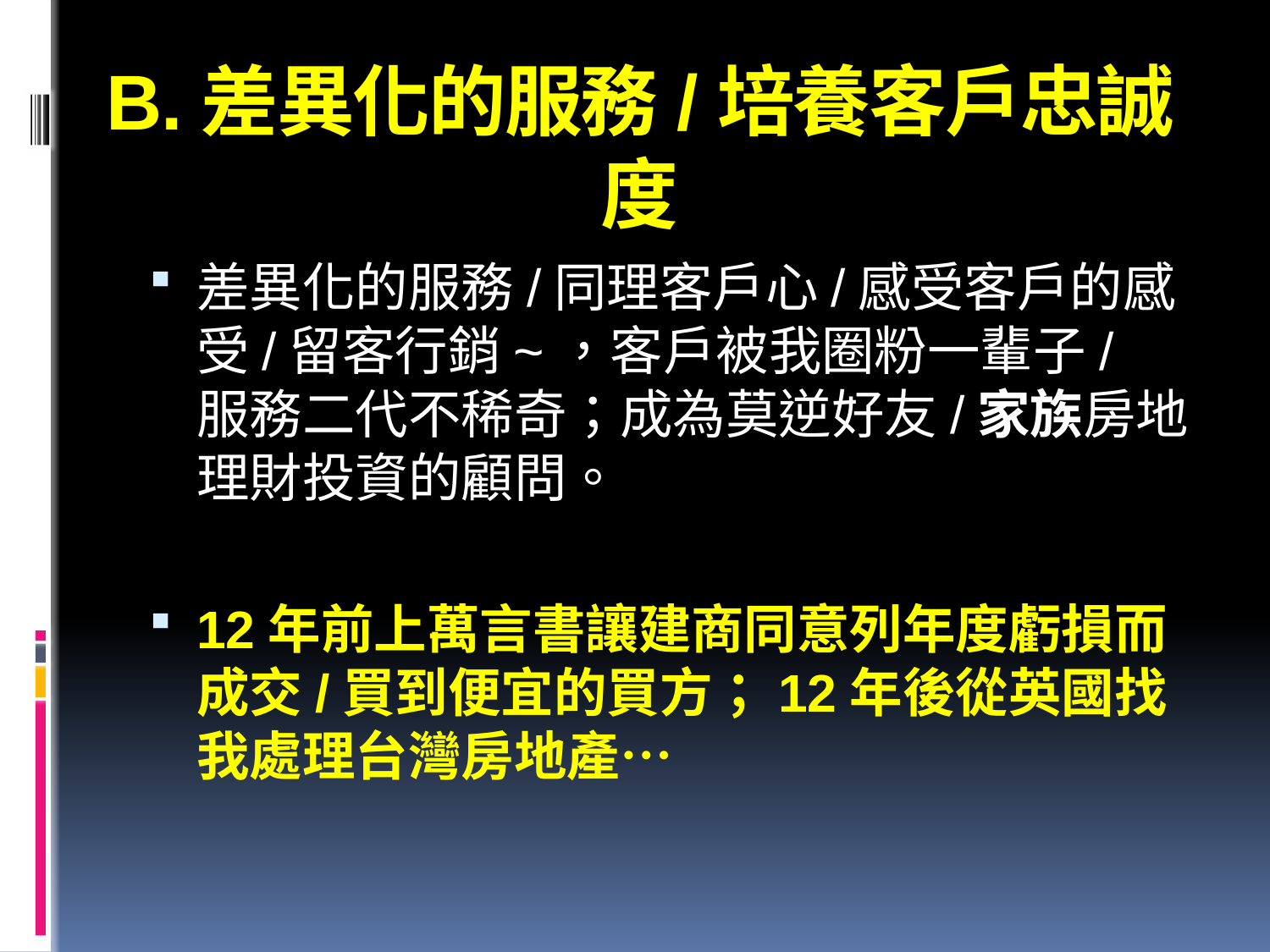

# B.差異化的服務/培養客戶忠誠度
差異化的服務/同理客戶心/感受客戶的感受/留客行銷~，客戶被我圈粉一輩子/  服務二代不稀奇；成為莫逆好友/家族房地理財投資的顧問。

12年前上萬言書讓建商同意列年度虧損而成交/買到便宜的買方；12年後從英國找我處理台灣房地產…